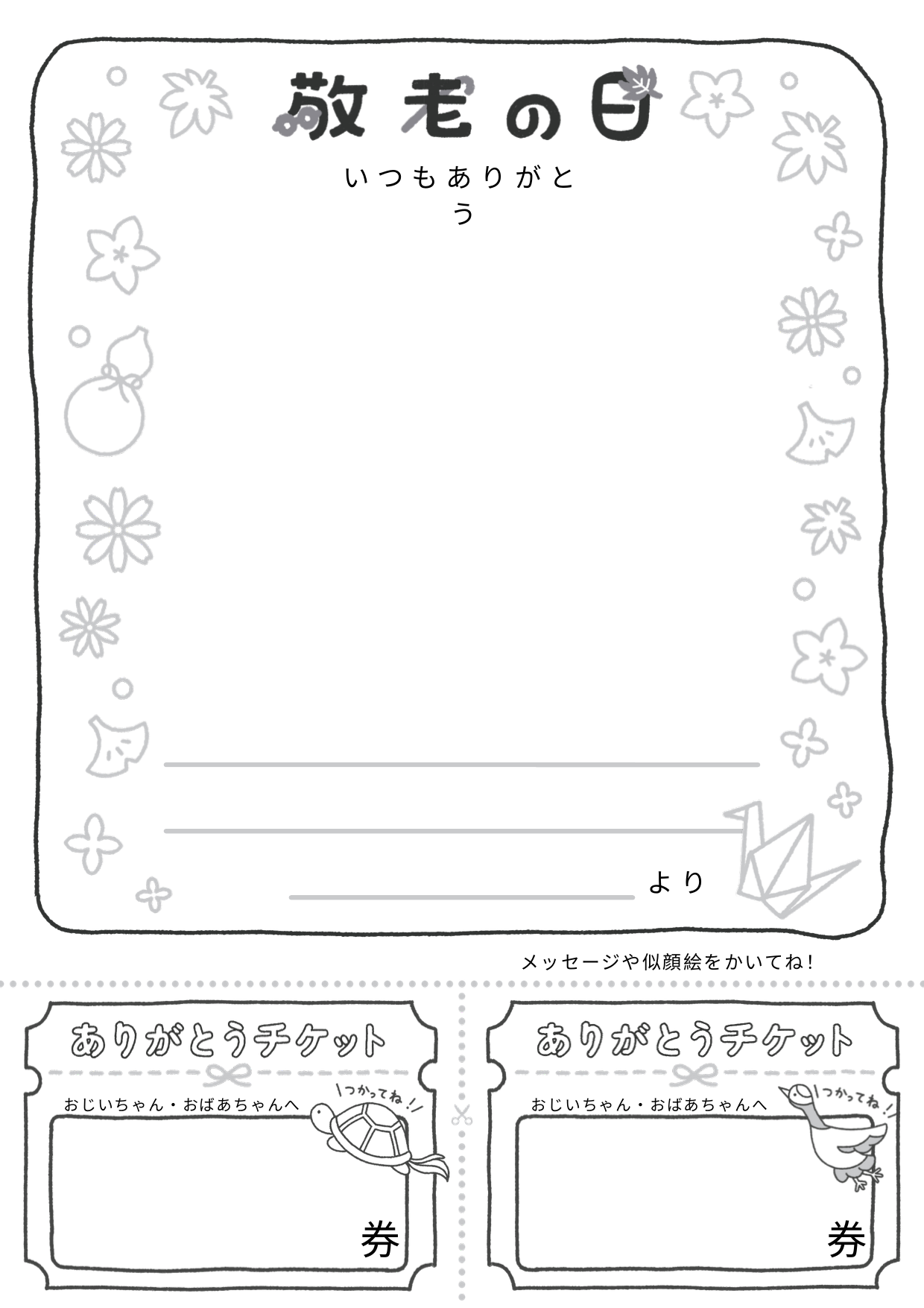

いつもありがとう

より

メッセージや似顔絵をかいてね！

おじいちゃん・おばあちゃんへ
おじいちゃん・おばあちゃんへ
券
券